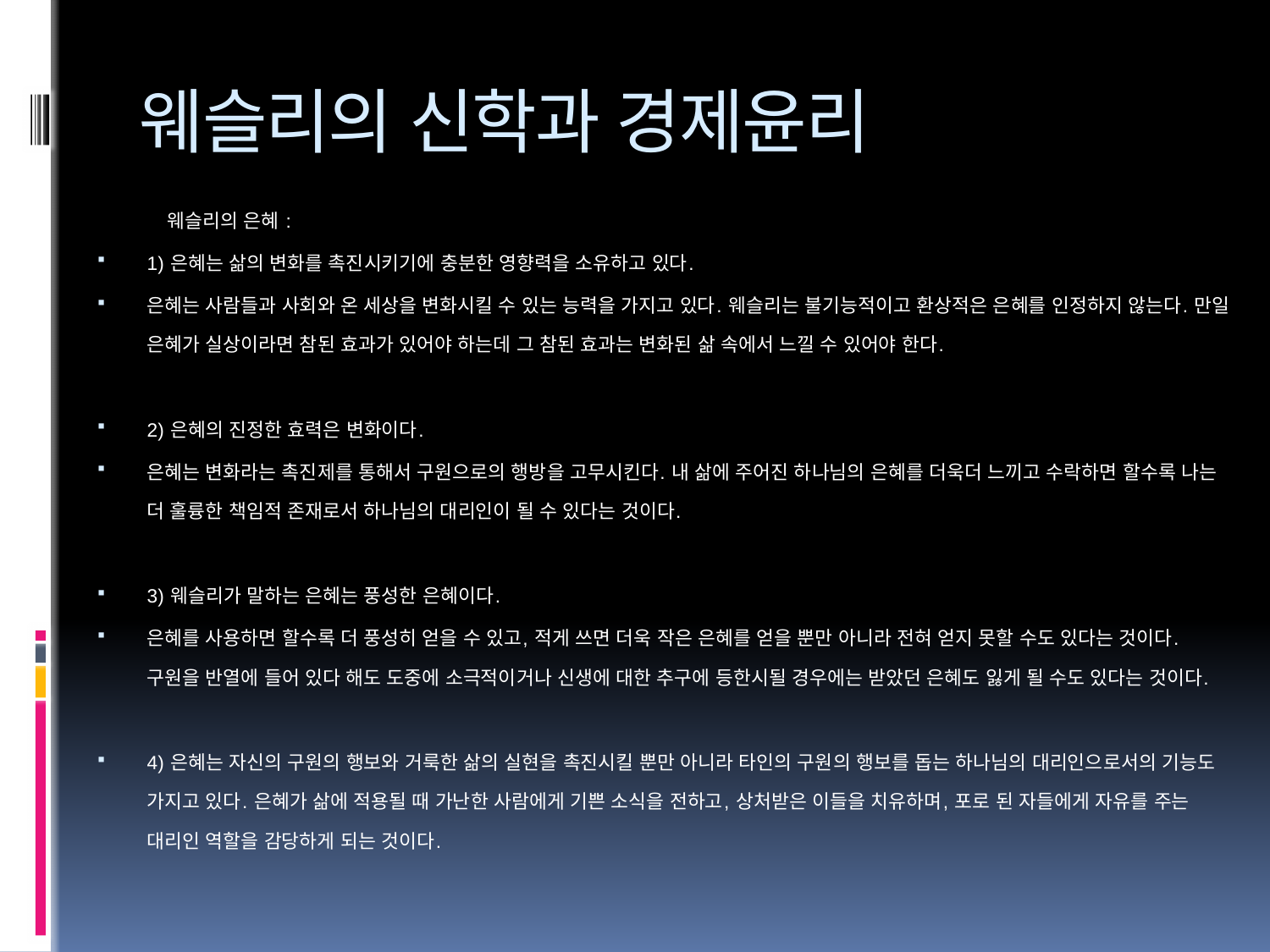

# 웨슬리의 신학과 경제윤리
             웨슬리의 은혜 :
1) 은혜는 삶의 변화를 촉진시키기에 충분한 영향력을 소유하고 있다.
은혜는 사람들과 사회와 온 세상을 변화시킬 수 있는 능력을 가지고 있다. 웨슬리는 불기능적이고 환상적은 은혜를 인정하지 않는다. 만일 은혜가 실상이라면 참된 효과가 있어야 하는데 그 참된 효과는 변화된 삶 속에서 느낄 수 있어야 한다.

2) 은혜의 진정한 효력은 변화이다.
은혜는 변화라는 촉진제를 통해서 구원으로의 행방을 고무시킨다. 내 삶에 주어진 하나님의 은혜를 더욱더 느끼고 수락하면 할수록 나는 더 훌륭한 책임적 존재로서 하나님의 대리인이 될 수 있다는 것이다.

3) 웨슬리가 말하는 은혜는 풍성한 은혜이다.
은혜를 사용하면 할수록 더 풍성히 얻을 수 있고, 적게 쓰면 더욱 작은 은혜를 얻을 뿐만 아니라 전혀 얻지 못할 수도 있다는 것이다. 구원을 반열에 들어 있다 해도 도중에 소극적이거나 신생에 대한 추구에 등한시될 경우에는 받았던 은혜도 잃게 될 수도 있다는 것이다.

4) 은혜는 자신의 구원의 행보와 거룩한 삶의 실현을 촉진시킬 뿐만 아니라 타인의 구원의 행보를 돕는 하나님의 대리인으로서의 기능도 가지고 있다. 은혜가 삶에 적용될 때 가난한 사람에게 기쁜 소식을 전하고, 상처받은 이들을 치유하며, 포로 된 자들에게 자유를 주는 대리인 역할을 감당하게 되는 것이다.